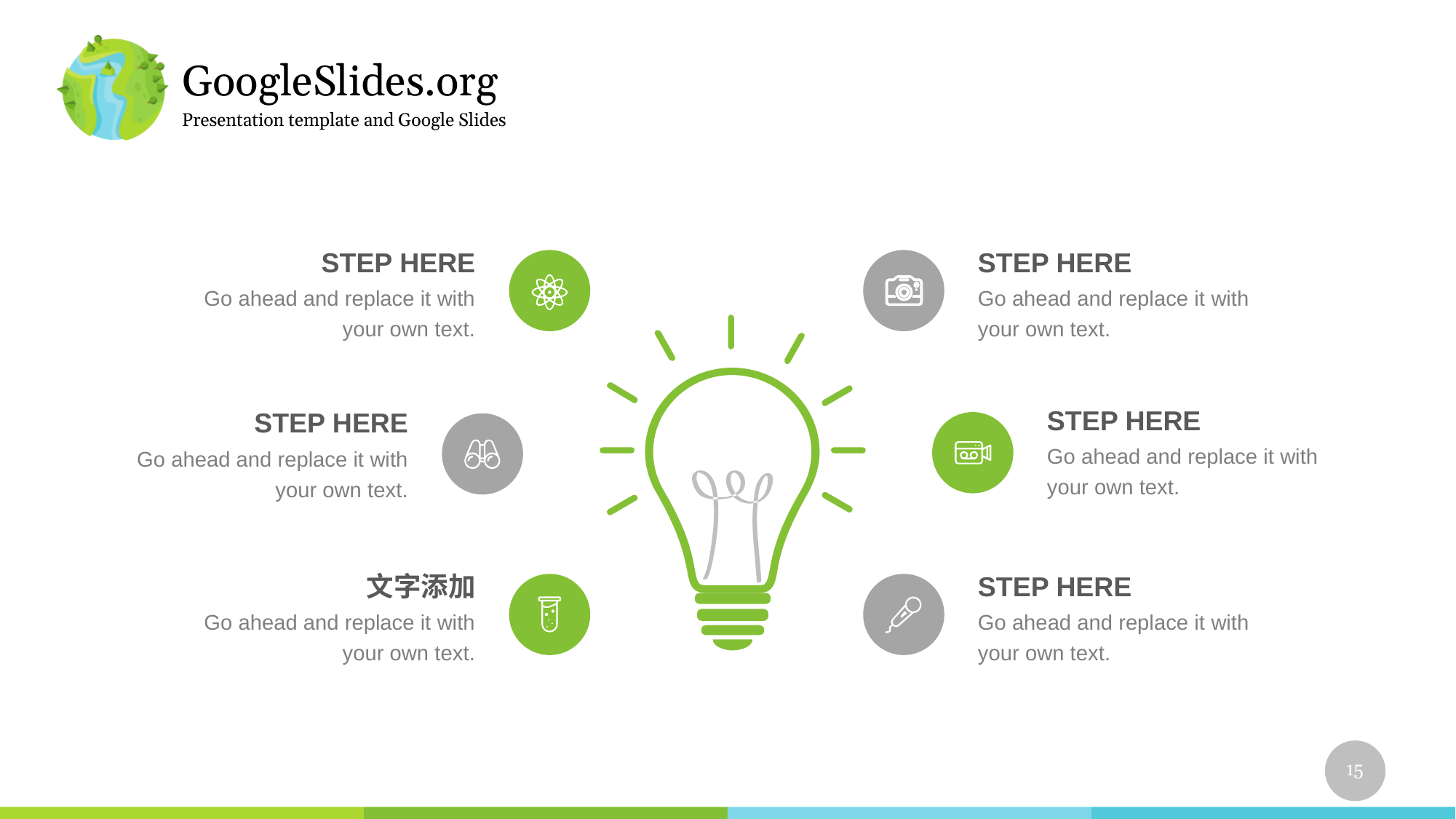

STEP HERE
Go ahead and replace it with your own text.
STEP HERE
Go ahead and replace it with your own text.

STEP HERE
Go ahead and replace it with your own text.
STEP HERE
Go ahead and replace it with your own text.

文字添加
Go ahead and replace it with your own text.
STEP HERE
Go ahead and replace it with your own text.

15